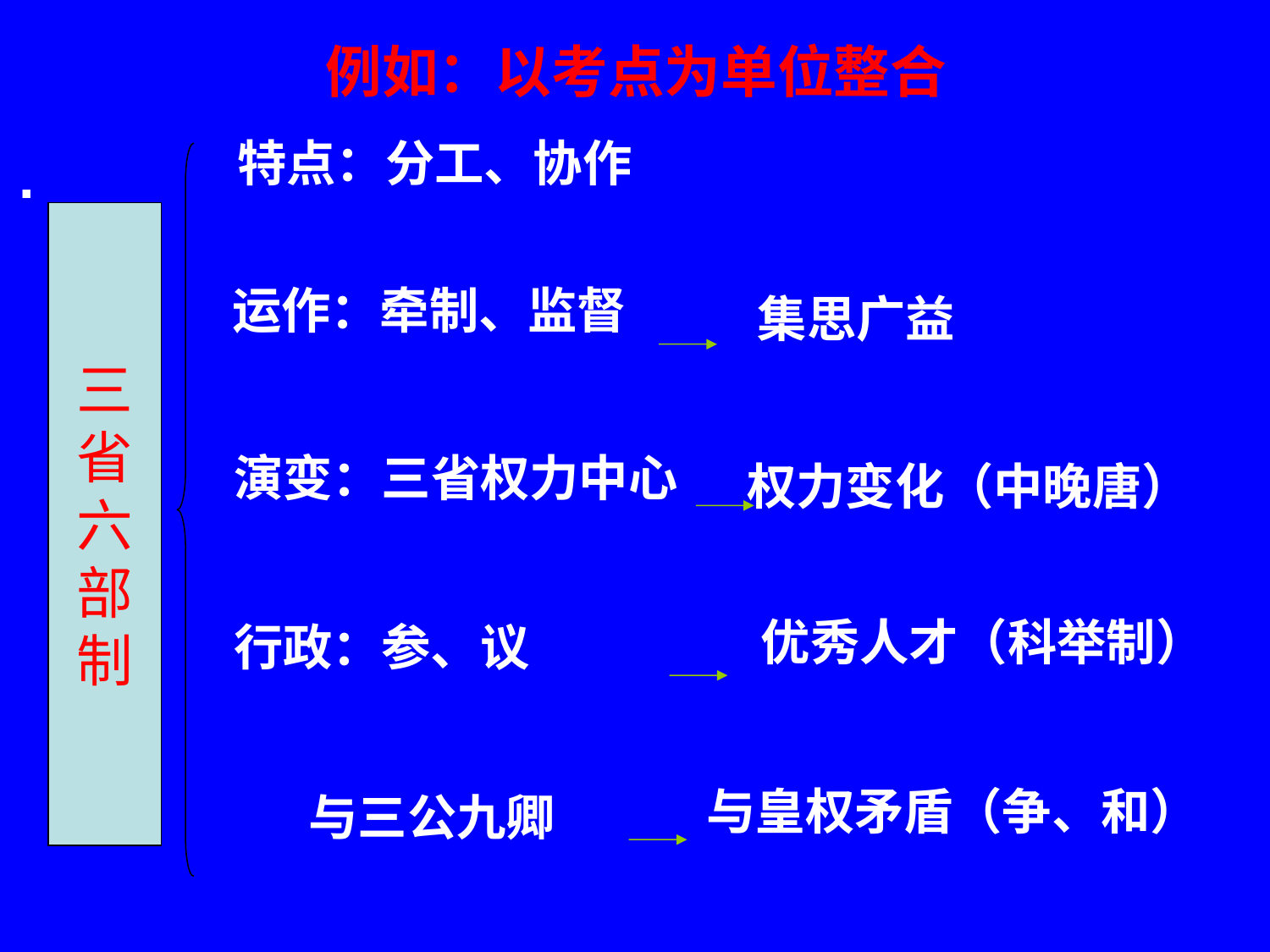

# 例如：以考点为单位整合
特点：分工、协作

三
省
六
部
制
运作：牵制、监督
集思广益

演变：三省权力中心
权力变化（中晚唐）

优秀人才（科举制）
行政：参、议

与皇权矛盾（争、和）
       与三公九卿

.